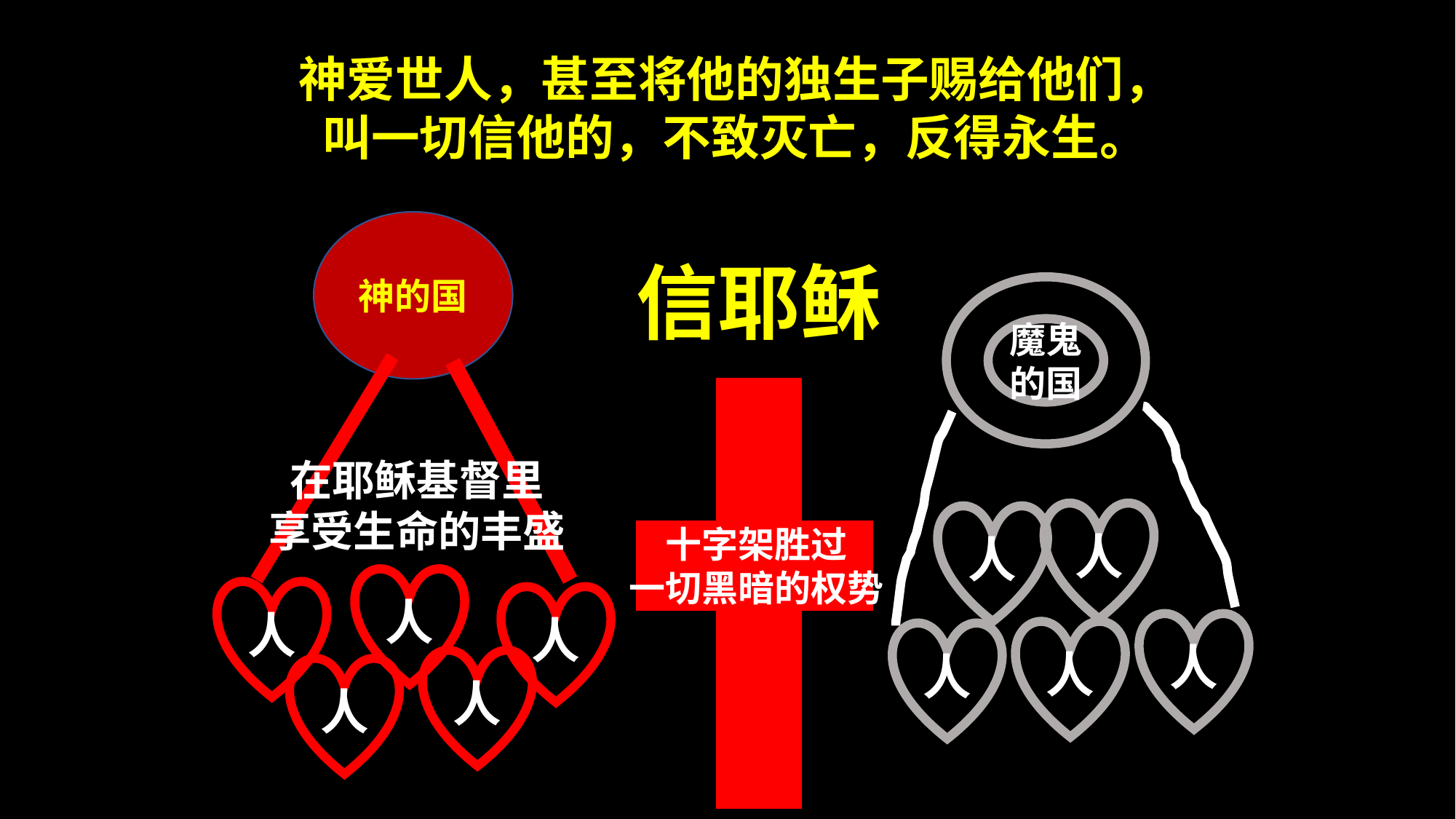

神爱世人，甚至将他的独生子赐给他们，
叫一切信他的，不致灭亡，反得永生。
神的国
信耶稣
魔鬼
的国

在耶稣基督里
享受生命的丰盛

人
人
十字架胜过
一切黑暗的权势

人
人
人
人
人
人
人
人